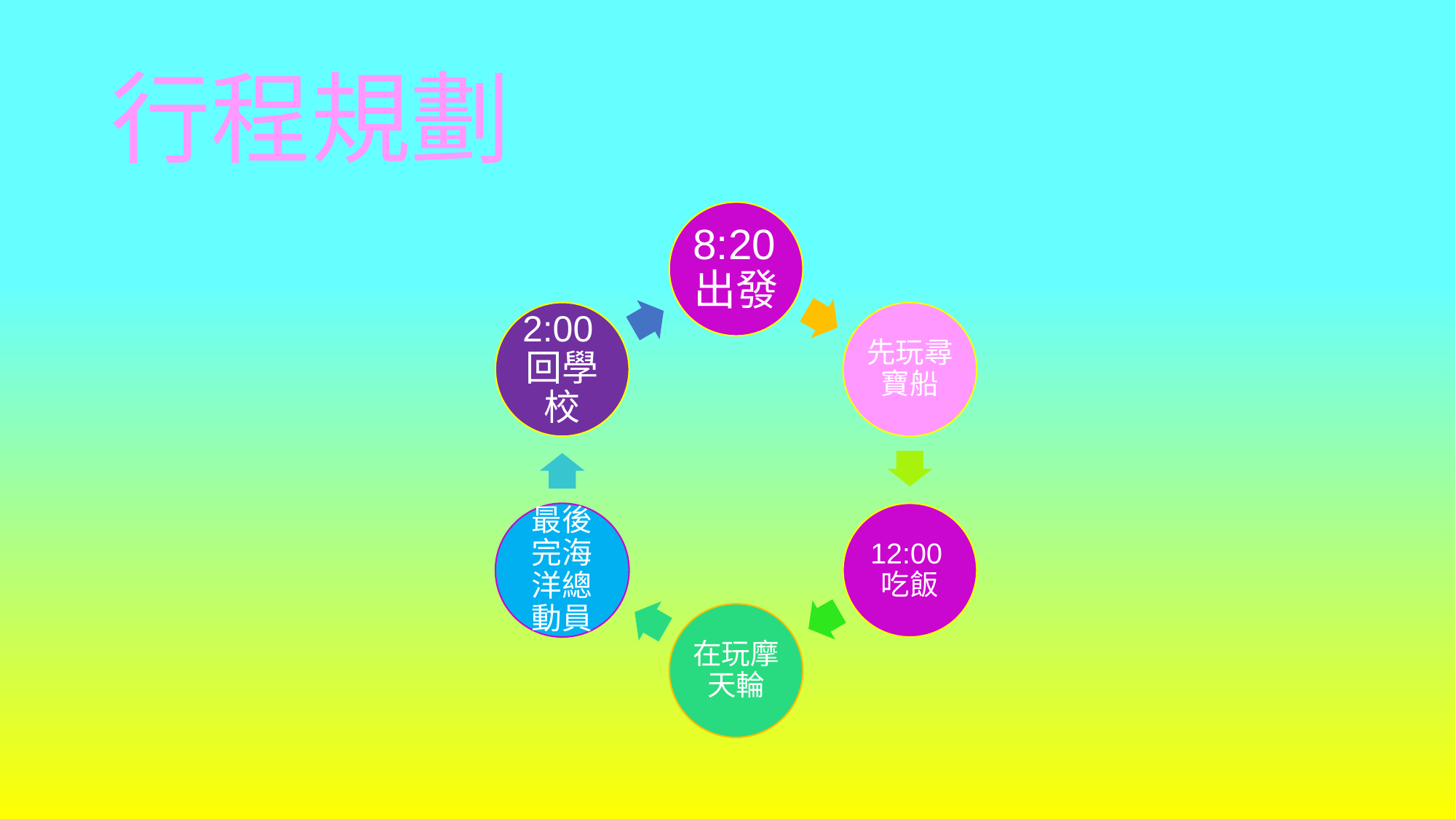

# 行程規劃
8:20出發

先玩尋寶船

12:00吃飯

在玩摩天輪

最後完海洋總動員

2:00回學校